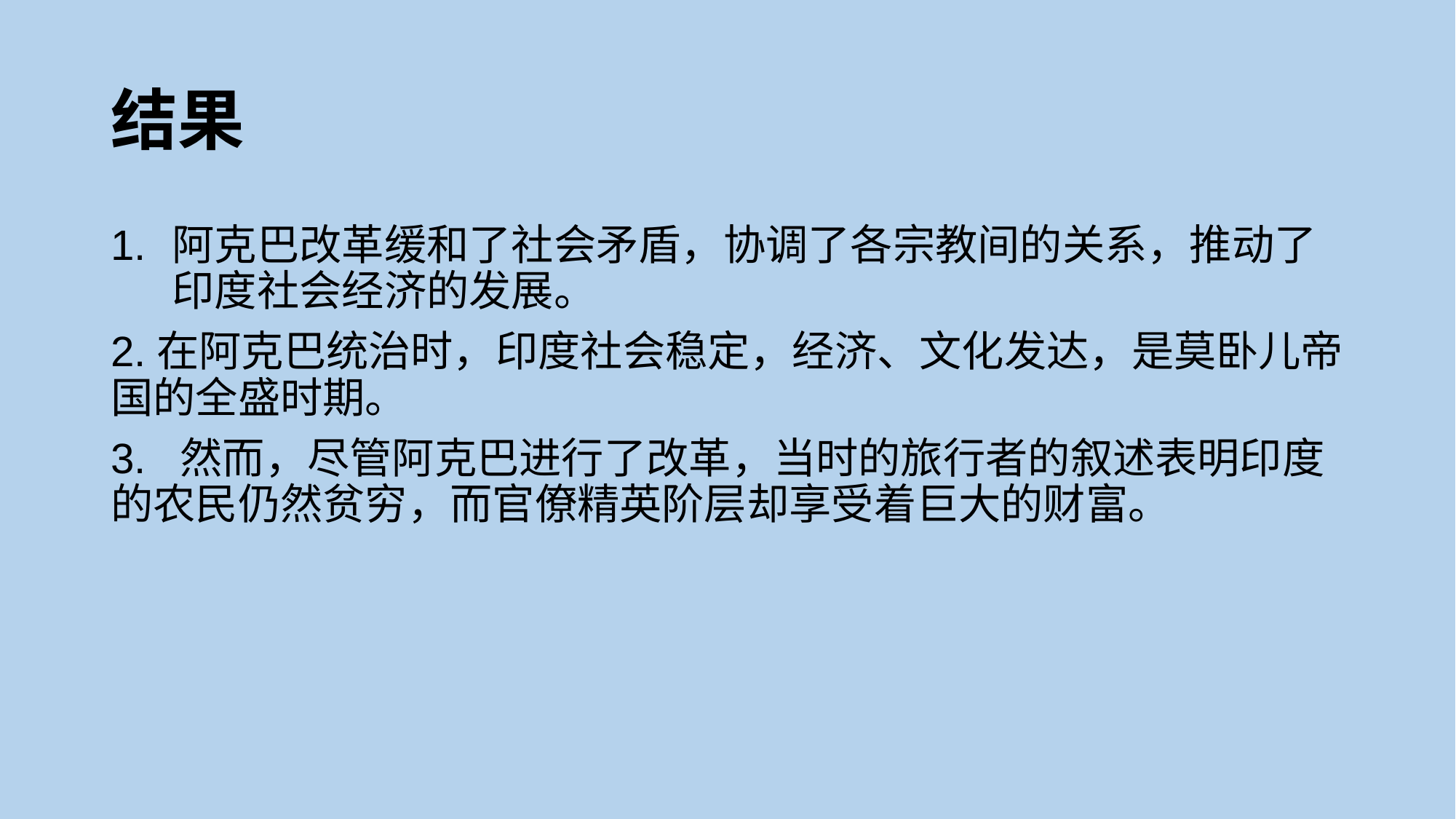

# 结果
阿克巴改革缓和了社会矛盾，协调了各宗教间的关系，推动了印度社会经济的发展。
2.在阿克巴统治时，印度社会稳定，经济、文化发达，是莫卧儿帝国的全盛时期。
3.  然而，尽管阿克巴进行了改革，当时的旅行者的叙述表明印度的农民仍然贫穷，而官僚精英阶层却享受着巨大的财富。